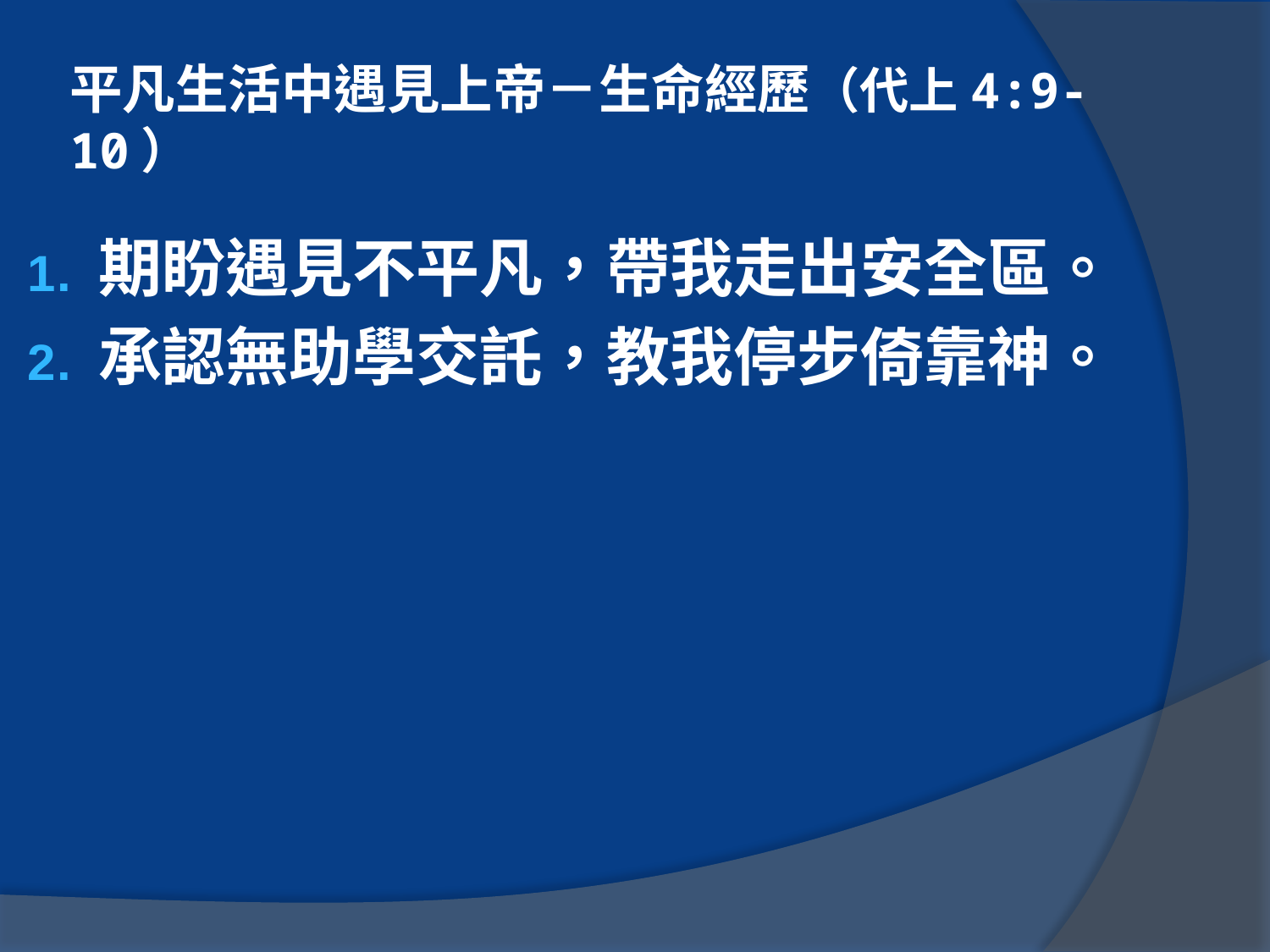

# 平凡生活中遇見上帝－生命經歷（代上4:9-10）
期盼遇見不平凡，帶我走出安全區。
承認無助學交託，教我停步倚靠神。